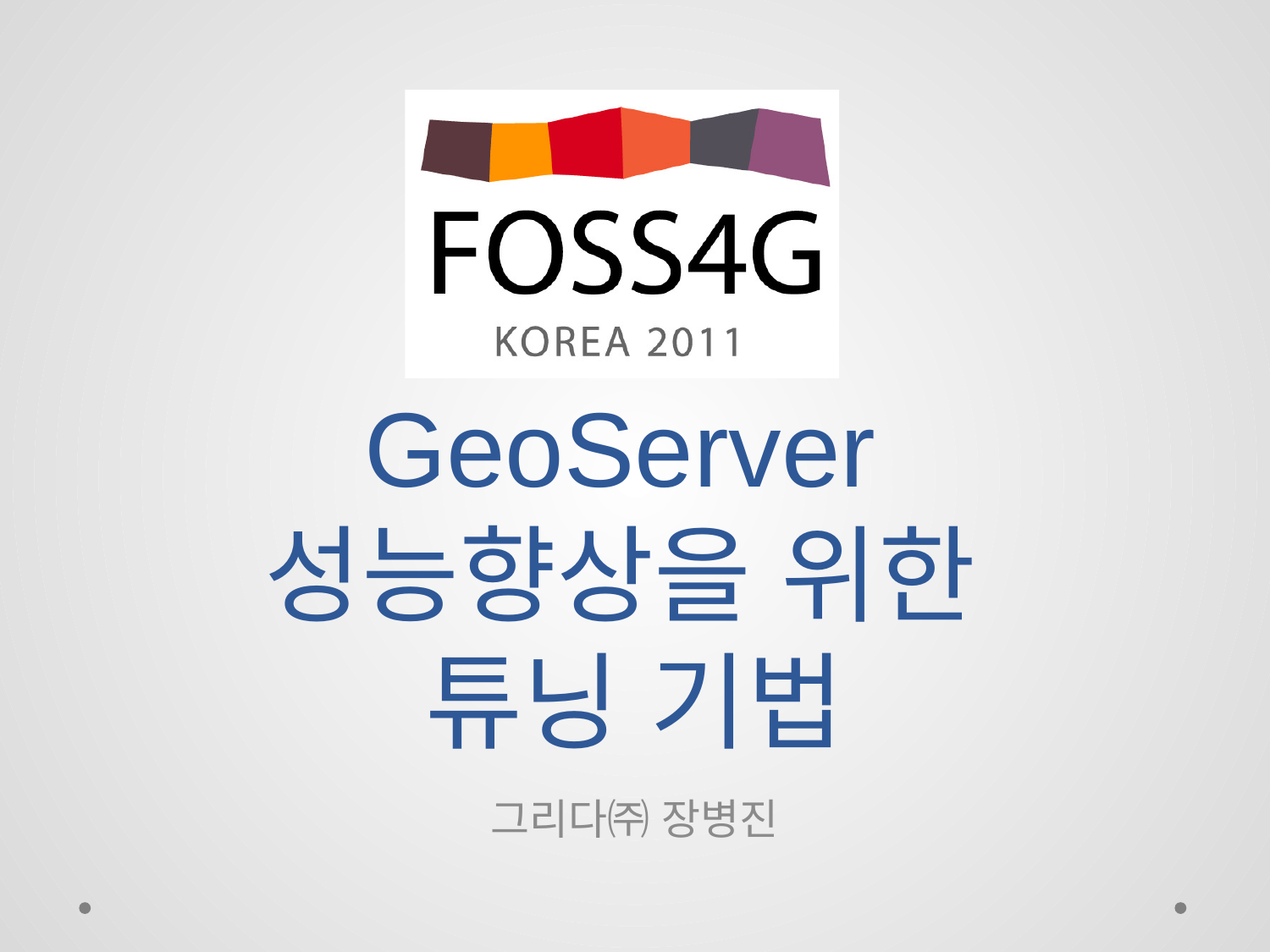

# GeoServer 성능향상을 위한 튜닝 기법
그리다㈜ 장병진